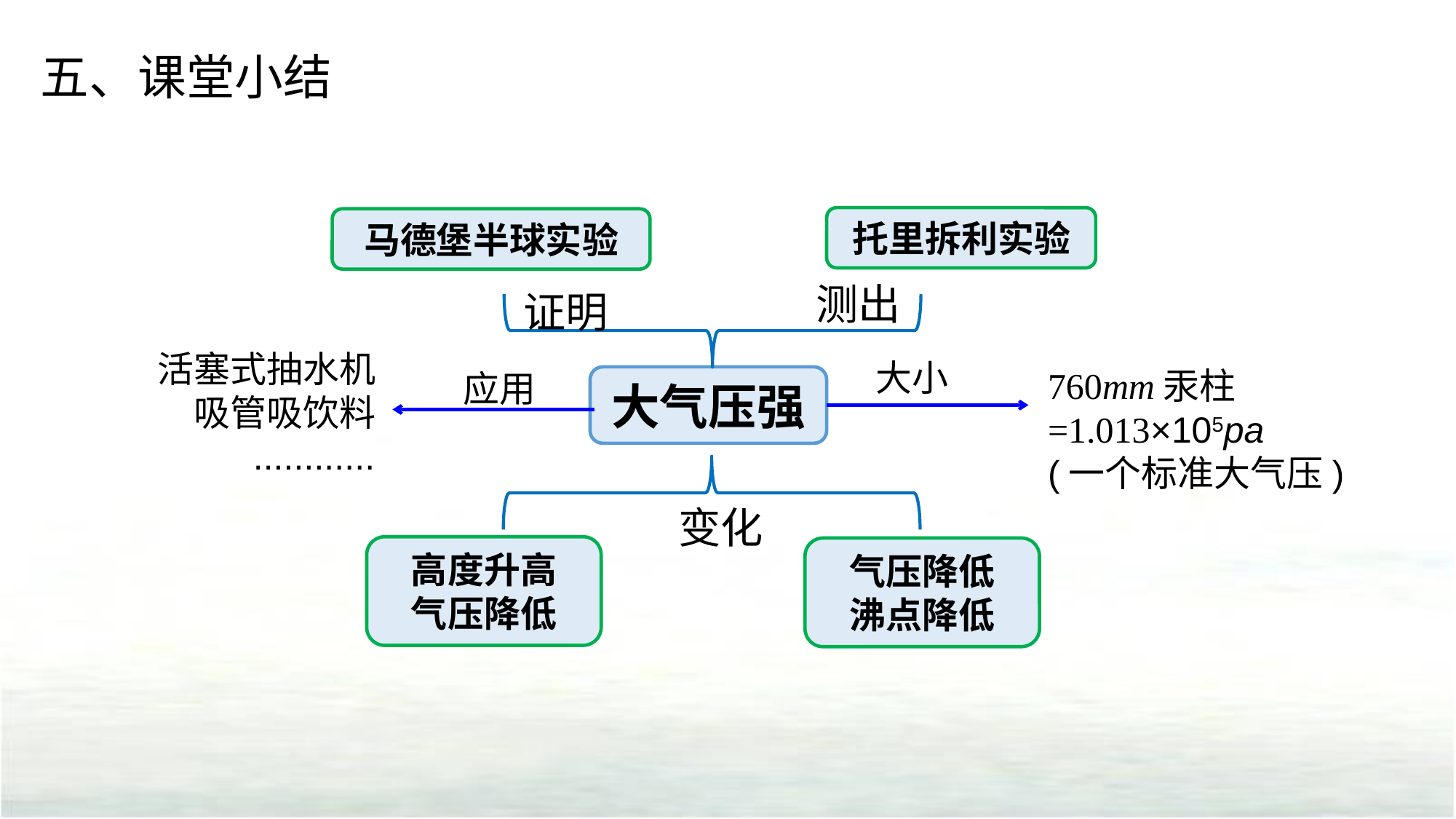

五、课堂小结
托里拆利实验
马德堡半球实验

证明
测出
活塞式抽水机
吸管吸饮料
............
大小
760mm汞柱=1.013×105pa
(一个标准大气压)
应用
大气压强

变化
高度升高
气压降低
气压降低
沸点降低